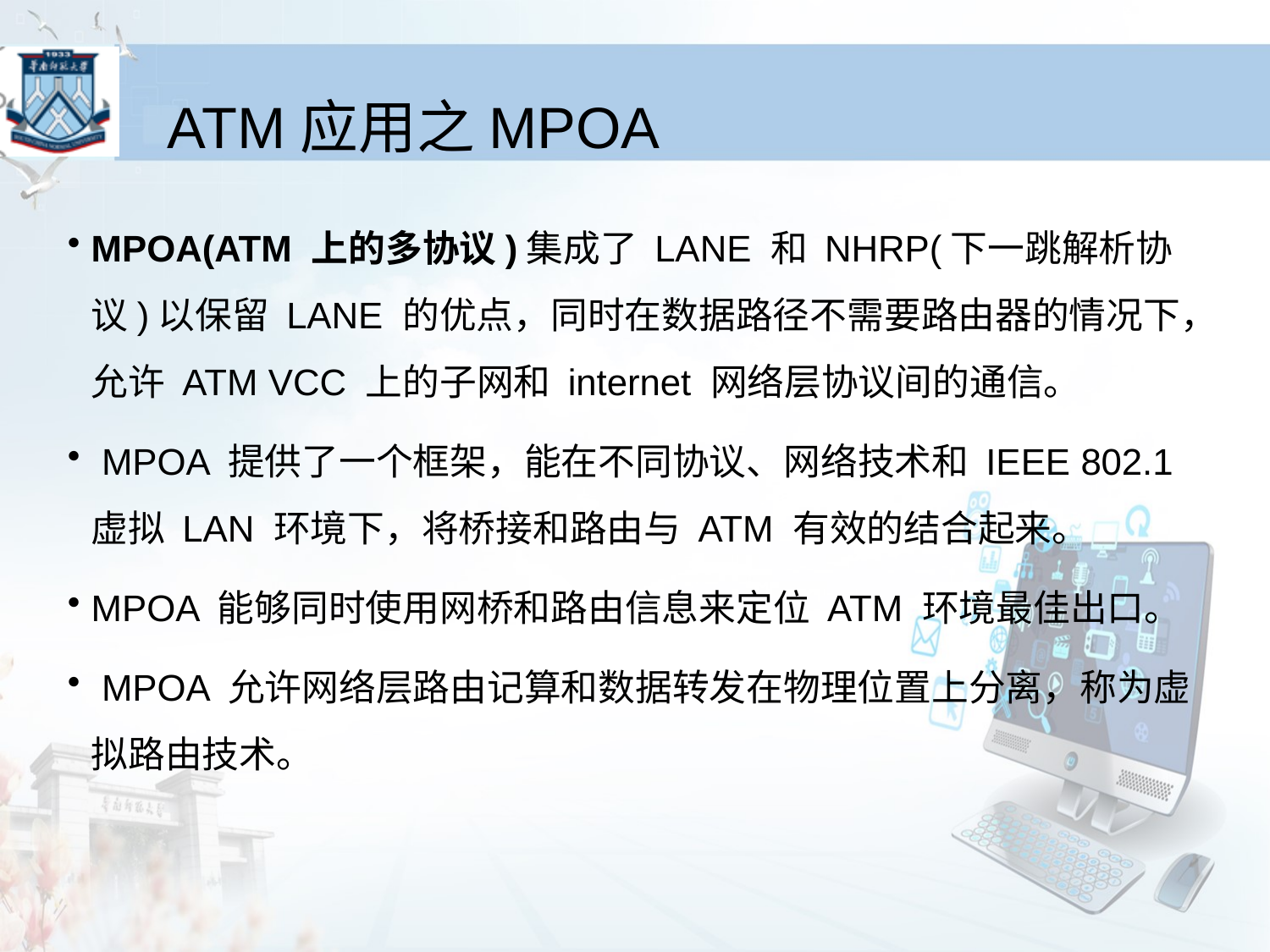

# ATM应用之MPOA
MPOA(ATM 上的多协议)集成了 LANE 和 NHRP(下一跳解析协议)以保留 LANE 的优点，同时在数据路径不需要路由器的情况下，允许 ATM VCC 上的子网和 internet 网络层协议间的通信。
 MPOA 提供了一个框架，能在不同协议、网络技术和 IEEE 802.1 虚拟 LAN 环境下，将桥接和路由与 ATM 有效的结合起来。
MPOA 能够同时使用网桥和路由信息来定位 ATM 环境最佳出口。
 MPOA 允许网络层路由记算和数据转发在物理位置上分离，称为虚拟路由技术。